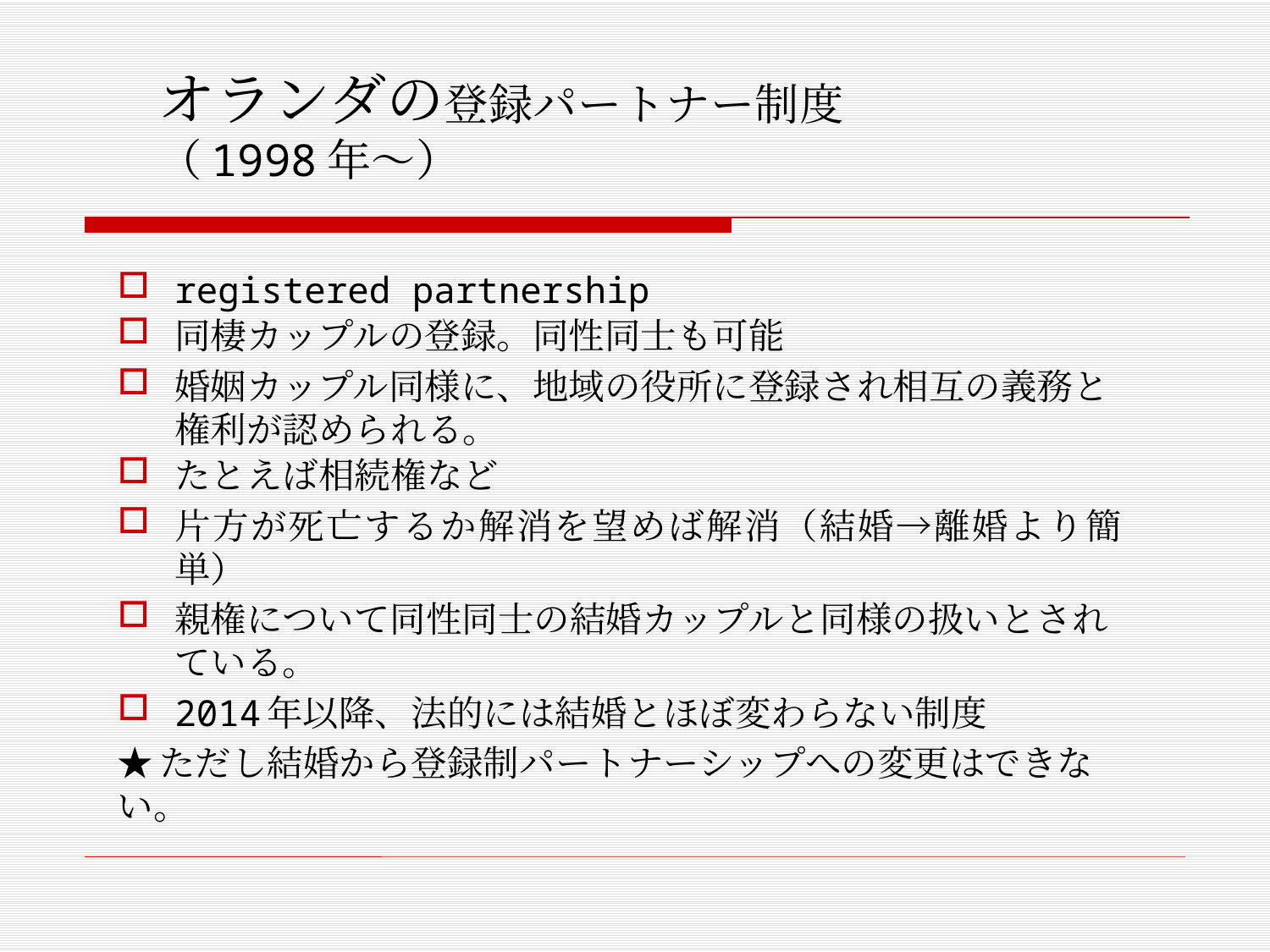

# オランダの登録パートナー制度（1998年～）
registered partnership
同棲カップルの登録。同性同士も可能
婚姻カップル同様に、地域の役所に登録され相互の義務と権利が認められる。
たとえば相続権など
片方が死亡するか解消を望めば解消（結婚→離婚より簡単）
親権について同性同士の結婚カップルと同様の扱いとされている。
2014年以降、法的には結婚とほぼ変わらない制度
★ただし結婚から登録制パートナーシップへの変更はできない。